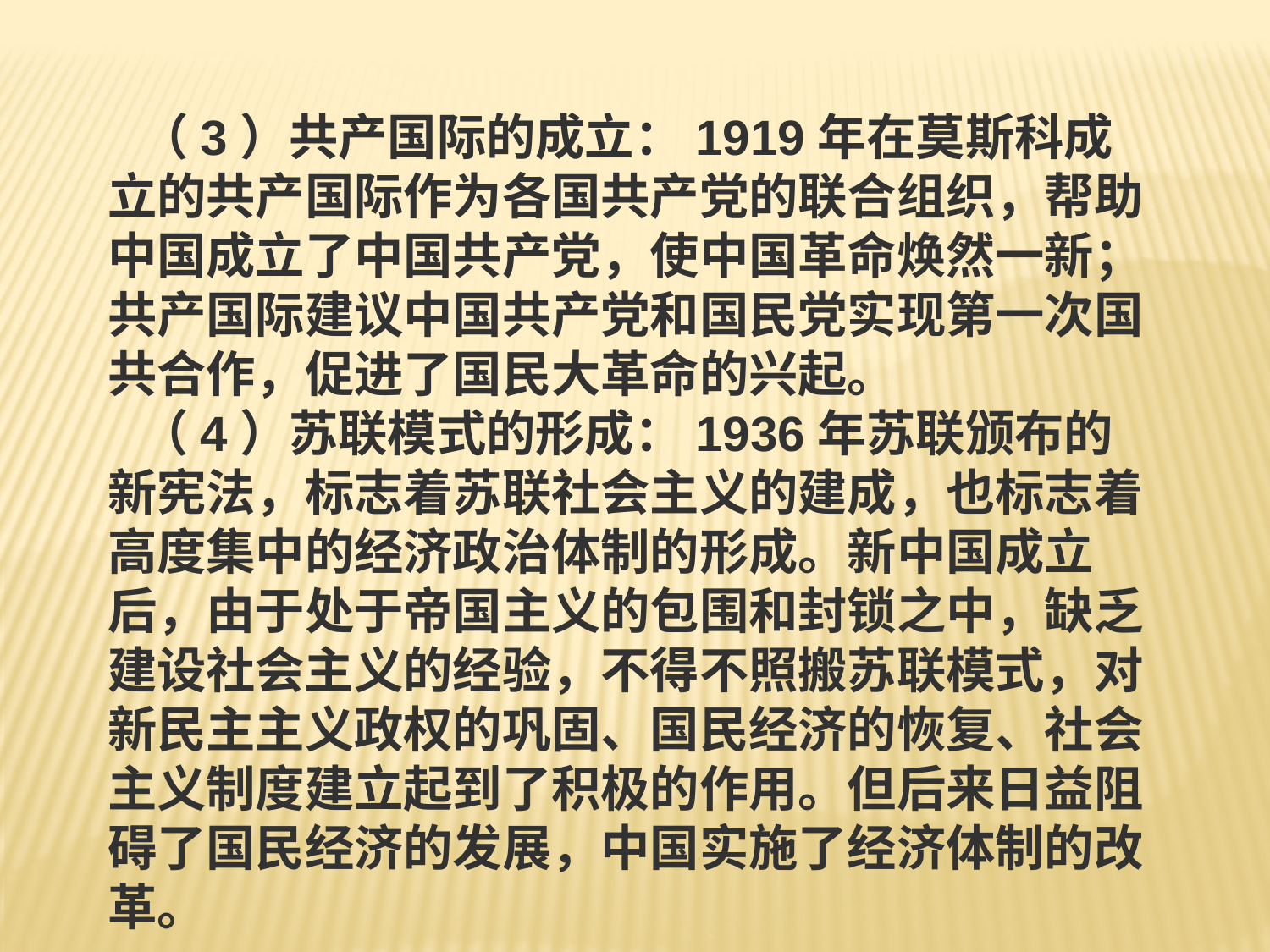

（3）共产国际的成立：1919年在莫斯科成立的共产国际作为各国共产党的联合组织，帮助中国成立了中国共产党，使中国革命焕然一新；共产国际建议中国共产党和国民党实现第一次国共合作，促进了国民大革命的兴起。
（4）苏联模式的形成：1936年苏联颁布的新宪法，标志着苏联社会主义的建成，也标志着高度集中的经济政治体制的形成。新中国成立后，由于处于帝国主义的包围和封锁之中，缺乏建设社会主义的经验，不得不照搬苏联模式，对新民主主义政权的巩固、国民经济的恢复、社会主义制度建立起到了积极的作用。但后来日益阻碍了国民经济的发展，中国实施了经济体制的改革。